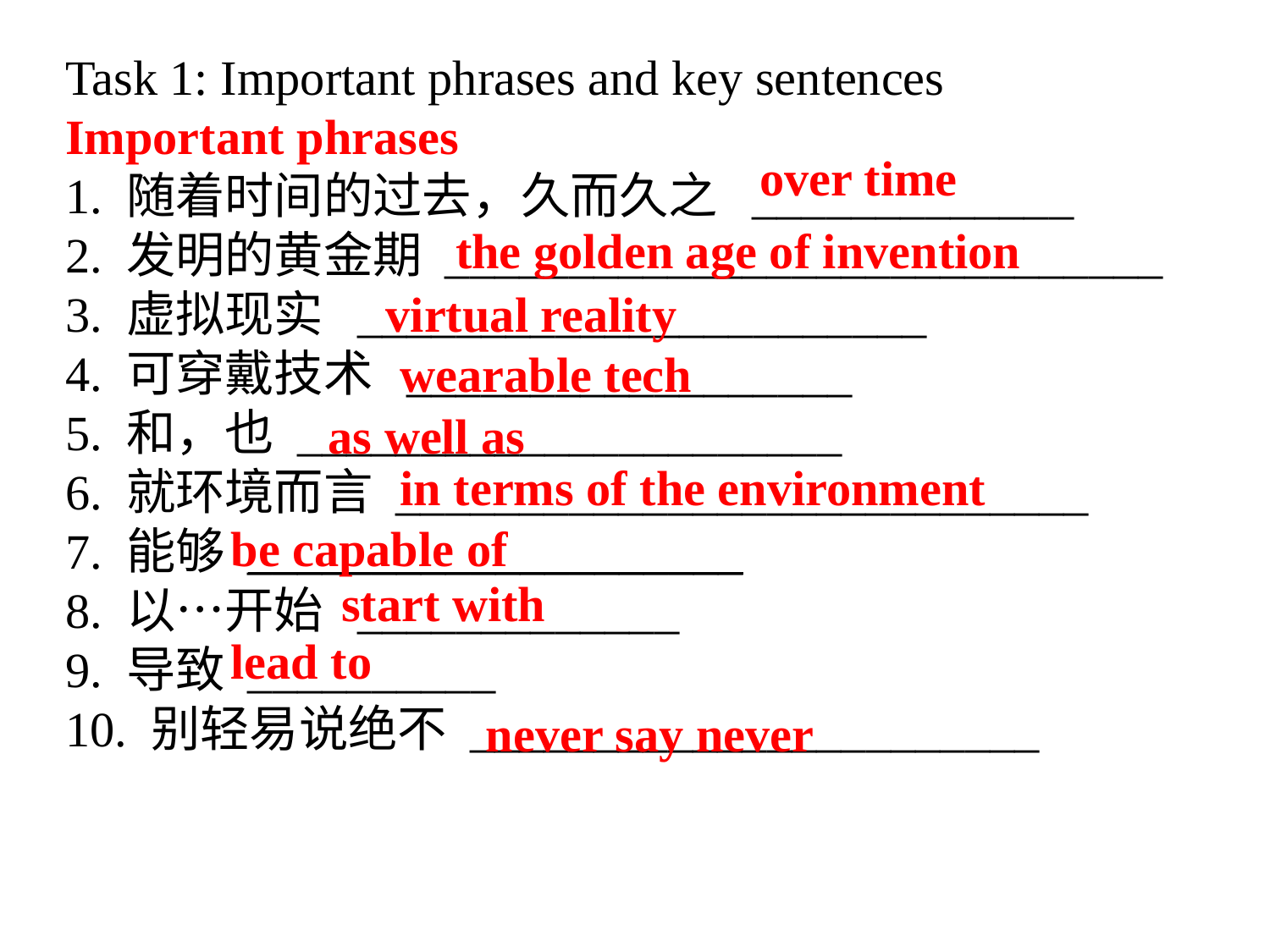

Task 1: Important phrases and key sentences
Important phrases
1. 随着时间的过去，久而久之  _____________
2. 发明的黄金期 _____________________________
3. 虚拟现实  _______________________
4. 可穿戴技术  __________________
5. 和，也 ______________________
6. 就环境而言 ____________________________
7. 能够 ____________________
8. 以…开始  _____________
9. 导致 __________
10. 别轻易说绝不 _______________________

over time
the golden age of invention
virtual reality
wearable tech
as well as
in terms of the environment
be capable of
start with
lead to
never say never